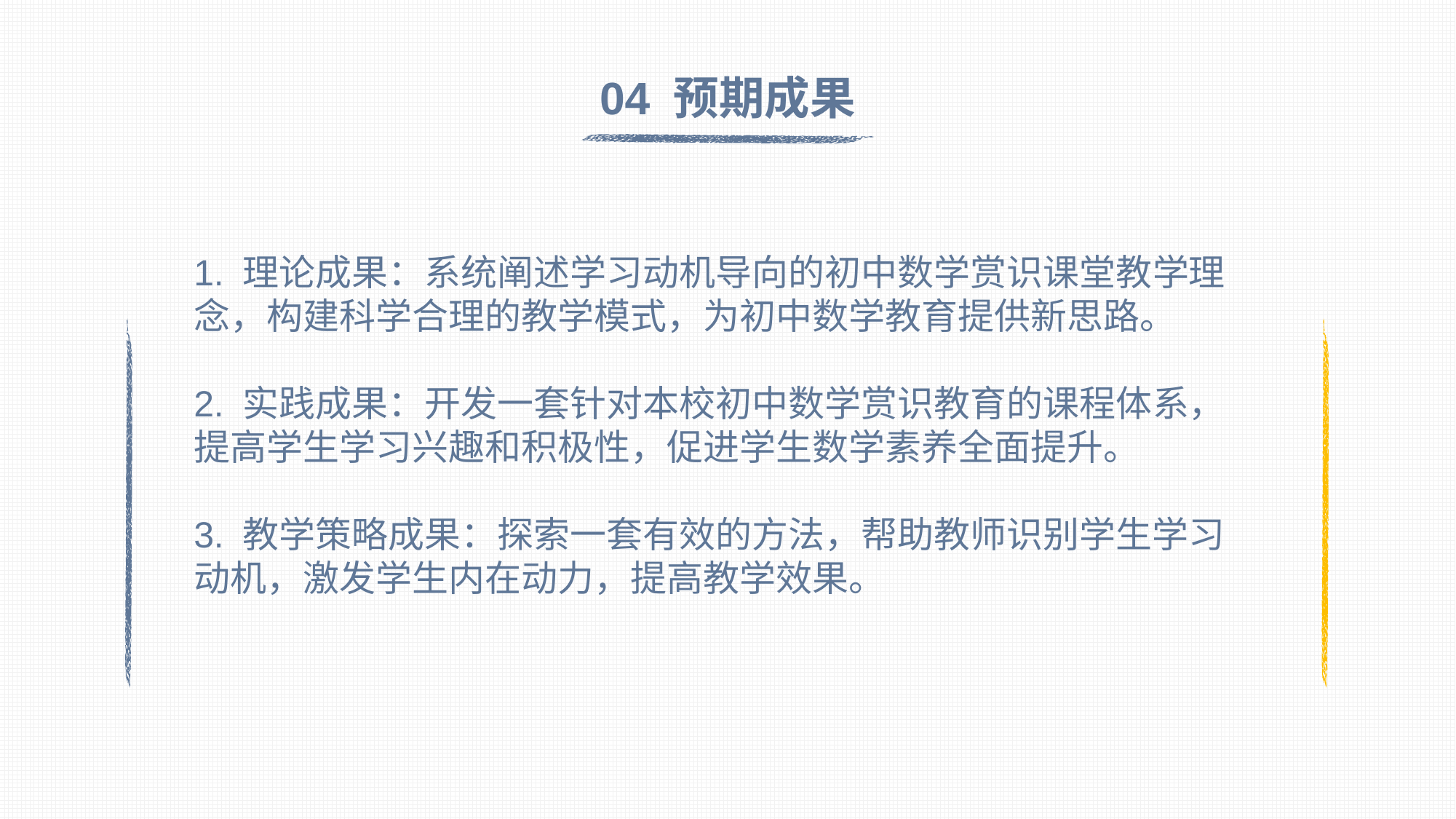

04 预期成果

1. 理论成果：系统阐述学习动机导向的初中数学赏识课堂教学理念，构建科学合理的教学模式，为初中数学教育提供新思路。

2. 实践成果：开发一套针对本校初中数学赏识教育的课程体系，提高学生学习兴趣和积极性，促进学生数学素养全面提升。

3. 教学策略成果：探索一套有效的方法，帮助教师识别学生学习动机，激发学生内在动力，提高教学效果。